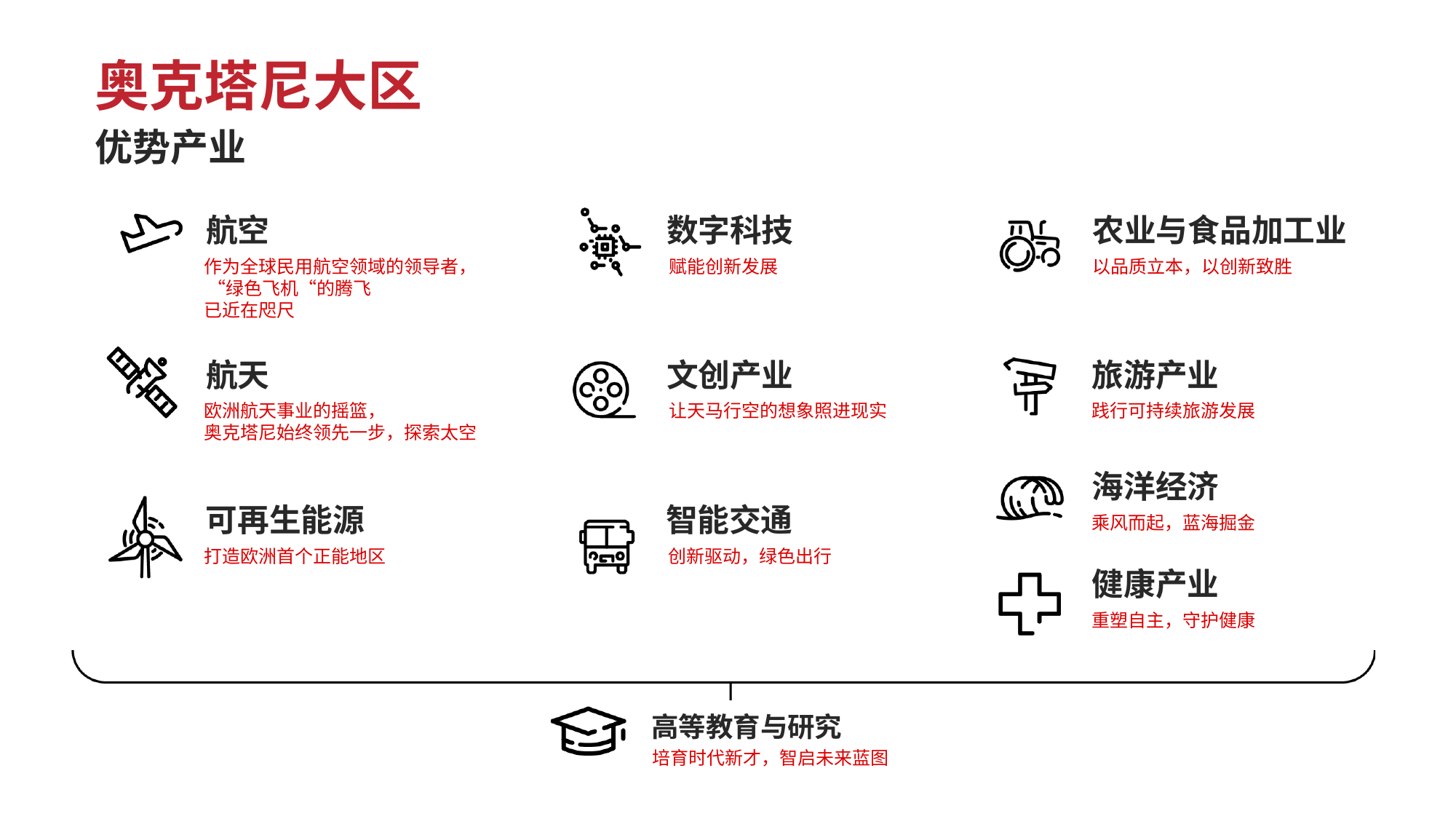

# 奥克塔尼大区
优势产业

航空
作为全球民用航空领域的领导者，  “绿色飞机“的腾飞
已近在咫尺
数字科技
赋能创新发展
农业与食品加工业
以品质立本，以创新致胜

航天
欧洲航天事业的摇篮，
奥克塔尼始终领先一步，探索太空
文创产业
让天马行空的想象照进现实
旅游产业
践行可持续旅游发展

海洋经济
乘风而起，蓝海掘金
可再生能源
打造欧洲首个正能地区
智能交通
创新驱动，绿色出行

健康产业
重塑自主，守护健康

高等教育与研究
培育时代新才，智启未来蓝图